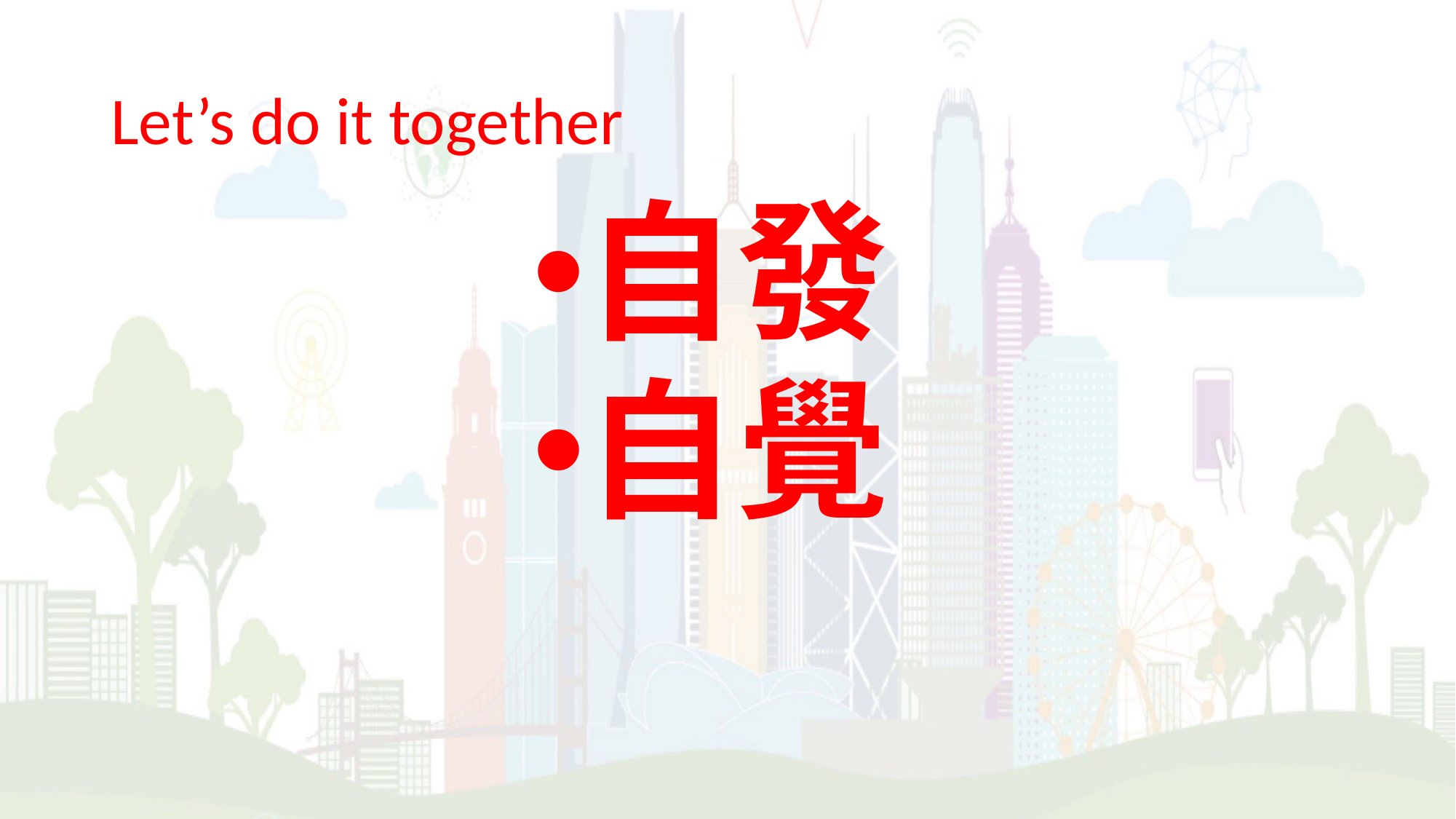

# Let’s do it together
自發
自覺